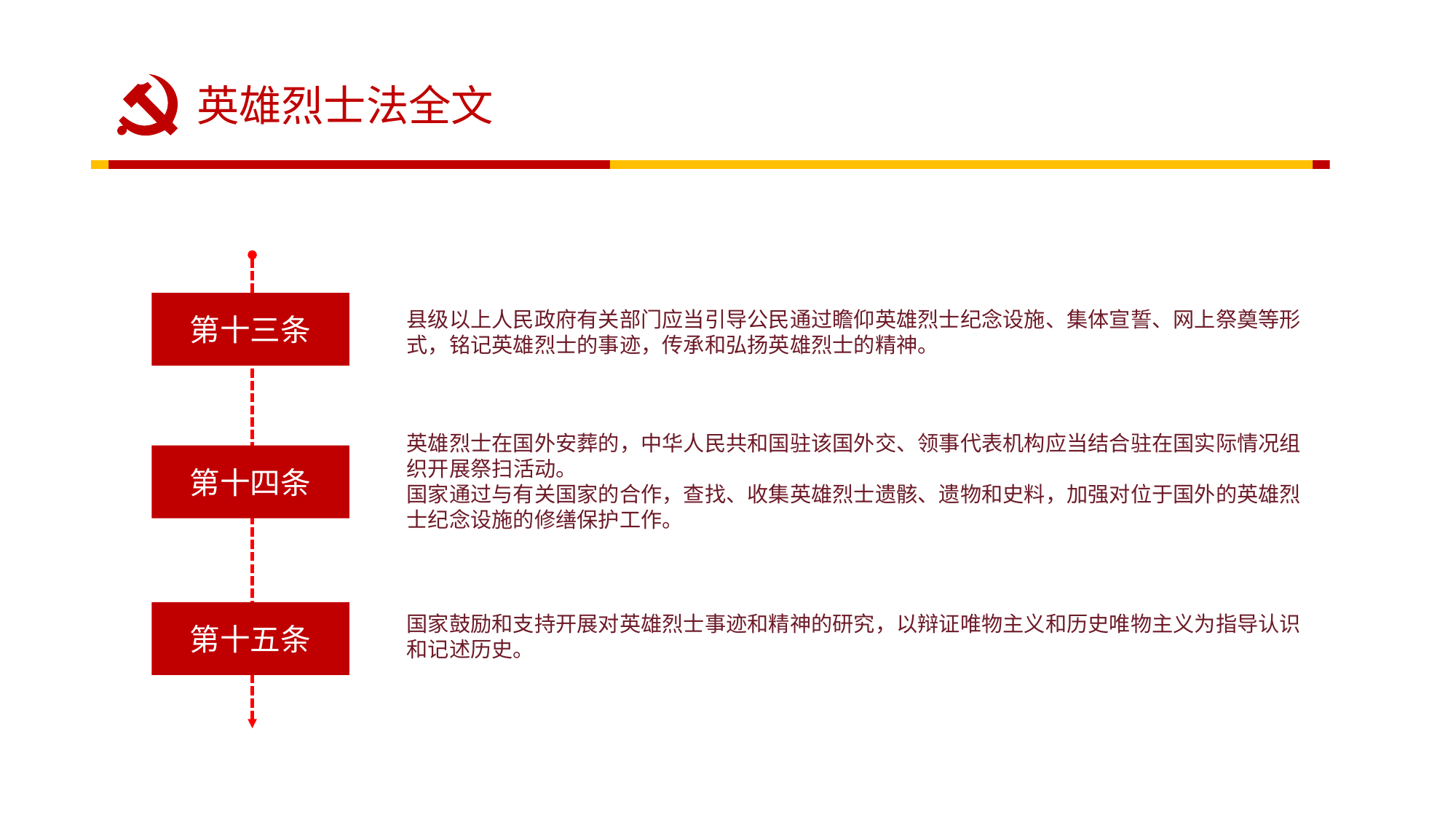

英雄烈士法全文

第十三条
县级以上人民政府有关部门应当引导公民通过瞻仰英雄烈士纪念设施、集体宣誓、网上祭奠等形式，铭记英雄烈士的事迹，传承和弘扬英雄烈士的精神。
英雄烈士在国外安葬的，中华人民共和国驻该国外交、领事代表机构应当结合驻在国实际情况组织开展祭扫活动。
国家通过与有关国家的合作，查找、收集英雄烈士遗骸、遗物和史料，加强对位于国外的英雄烈士纪念设施的修缮保护工作。
第十四条
第十五条
国家鼓励和支持开展对英雄烈士事迹和精神的研究，以辩证唯物主义和历史唯物主义为指导认识和记述历史。